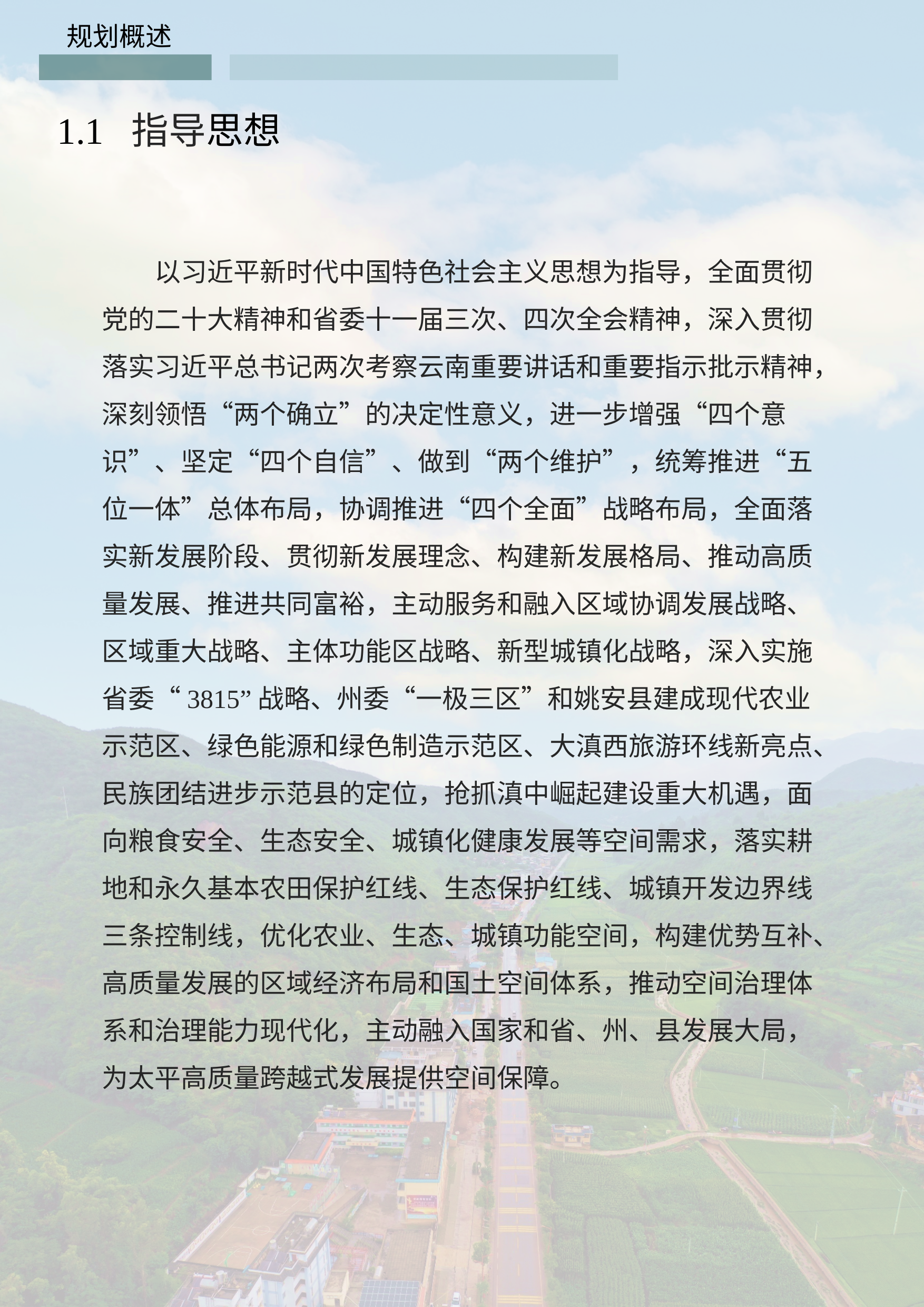

q
规划概述

1.1  指导思想
以习近平新时代中国特色社会主义思想为指导，全面贯彻党的二十大精神和省委十一届三次、四次全会精神，深入贯彻落实习近平总书记两次考察云南重要讲话和重要指示批示精神，深刻领悟“两个确立”的决定性意义，进一步增强“四个意识”、坚定“四个自信”、做到“两个维护”，统筹推进“五位一体”总体布局，协调推进“四个全面”战略布局，全面落实新发展阶段、贯彻新发展理念、构建新发展格局、推动高质量发展、推进共同富裕，主动服务和融入区域协调发展战略、区域重大战略、主体功能区战略、新型城镇化战略，深入实施省委“3815”战略、州委“一极三区”和姚安县建成现代农业示范区、绿色能源和绿色制造示范区、大滇西旅游环线新亮点、民族团结进步示范县的定位，抢抓滇中崛起建设重大机遇，面向粮食安全、生态安全、城镇化健康发展等空间需求，落实耕地和永久基本农田保护红线、生态保护红线、城镇开发边界线三条控制线，优化农业、生态、城镇功能空间，构建优势互补、高质量发展的区域经济布局和国土空间体系，推动空间治理体系和治理能力现代化，主动融入国家和省、州、县发展大局，为太平高质量跨越式发展提供空间保障。